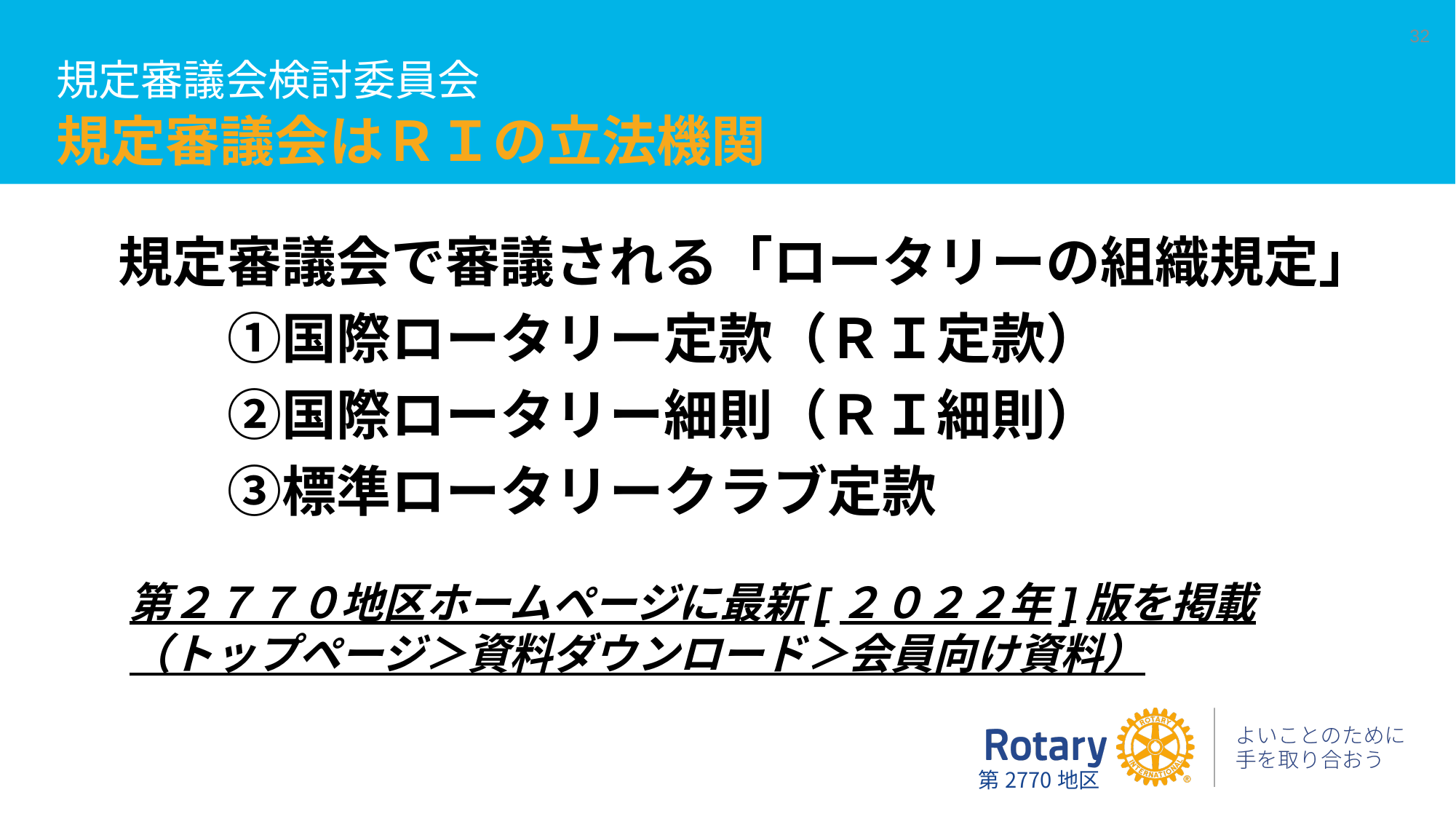

# 規定審議会はＲＩの立法機関
32
規定審議会検討委員会
規定審議会で審議される「ロータリーの組織規定」
　　①国際ロータリー定款（ＲＩ定款）
　　②国際ロータリー細則（ＲＩ細則）
　　③標準ロータリークラブ定款

第２７７０地区ホームページに最新[２０２２年]版を掲載
（トップページ＞資料ダウンロード＞会員向け資料）